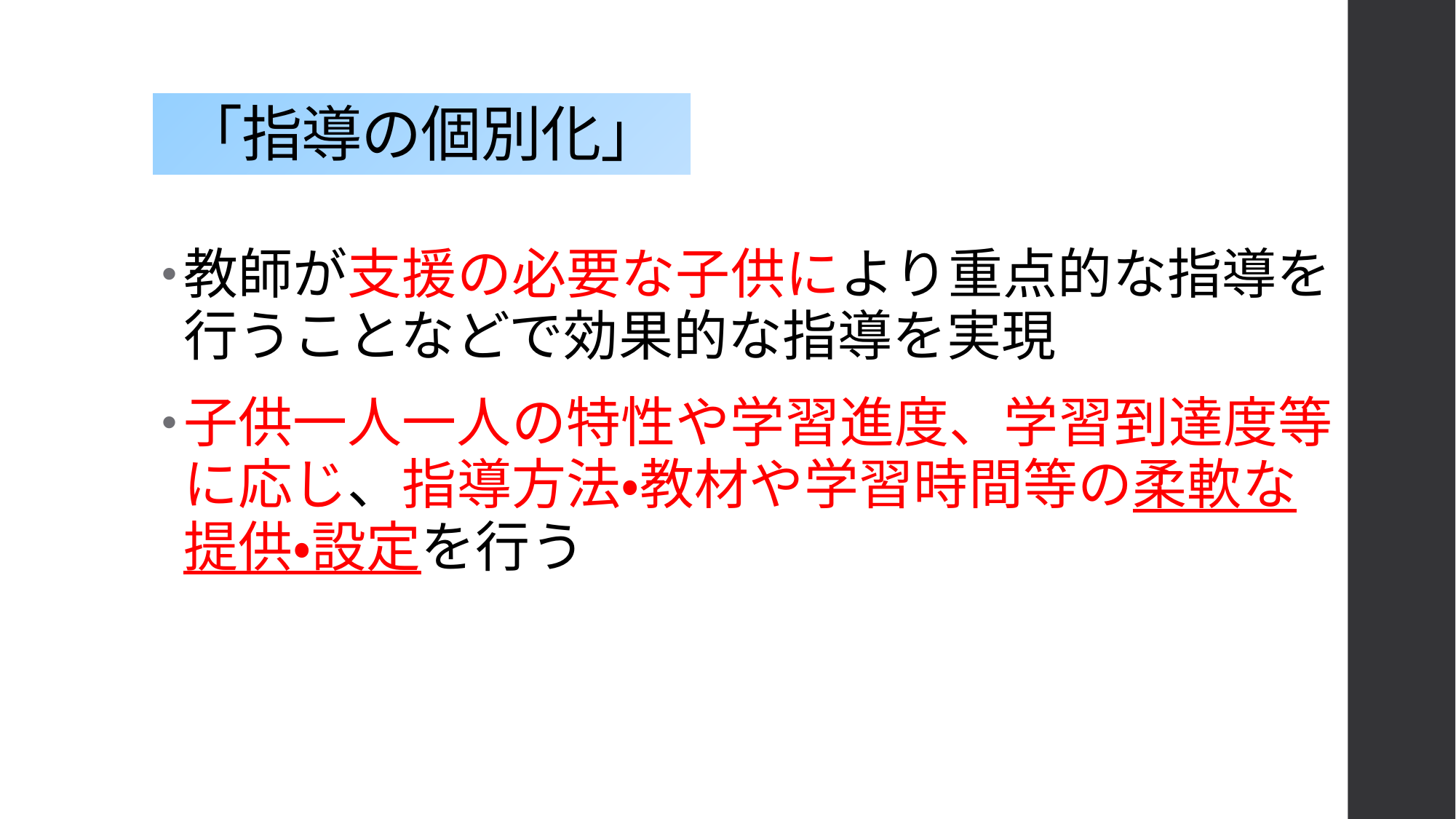

# 「指導の個別化」
教師が支援の必要な子供により重点的な指導を行うことなどで効果的な指導を実現
子供一人一人の特性や学習進度、学習到達度等に応じ、指導方法・教材や学習時間等の柔軟な提供・設定を行う